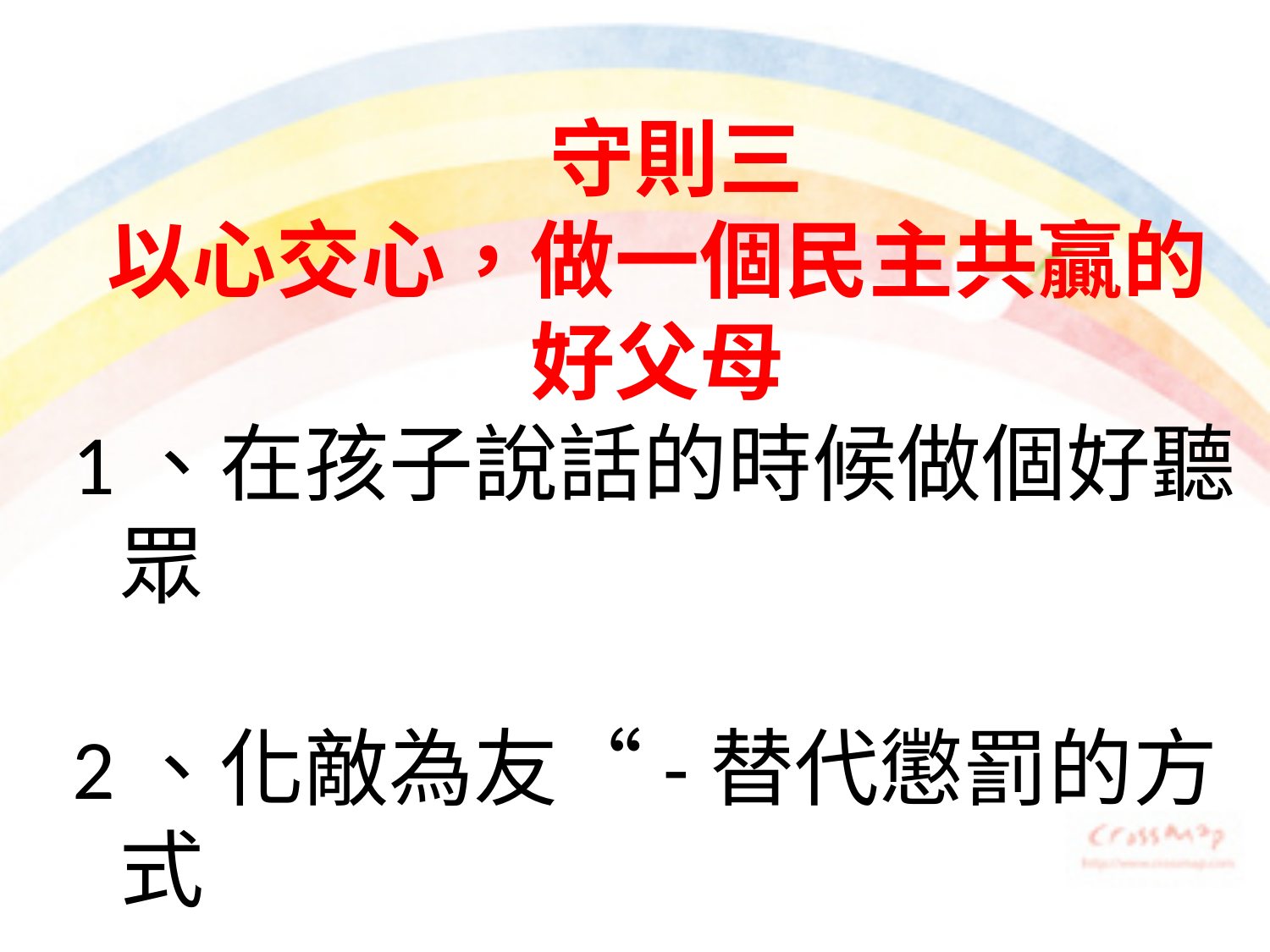

#
 守則三
以心交心，做一個民主共贏的好父母
1、在孩子說話的時候做個好聽眾

2、化敵為友“-替代懲罰的方式